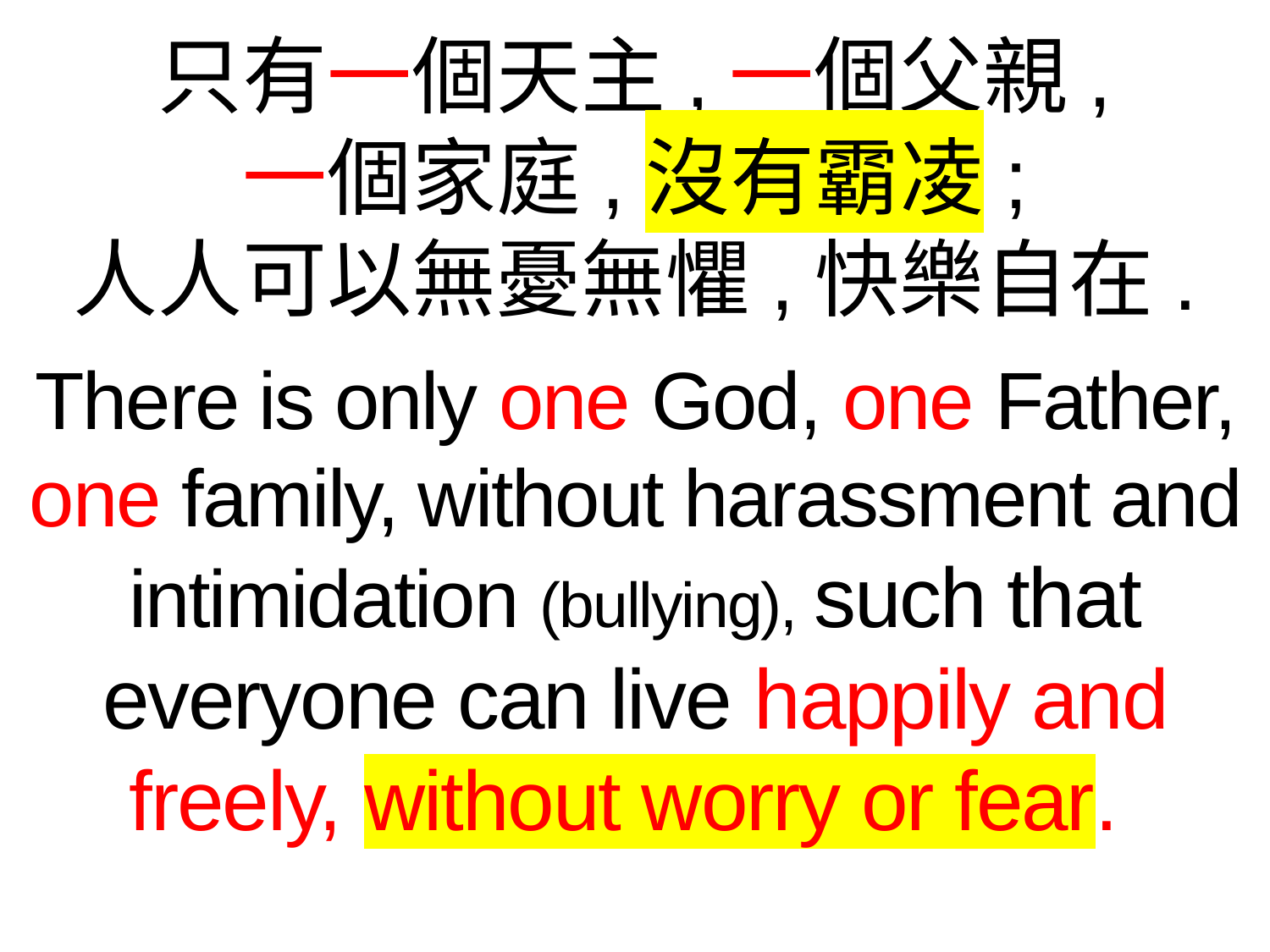

只有一個天主,一個父親,
一個家庭,沒有霸凌;
人人可以無憂無懼,快樂自在.
There is only one God, one Father, one family, without harassment and intimidation (bullying), such that everyone can live happily and freely, without worry or fear.